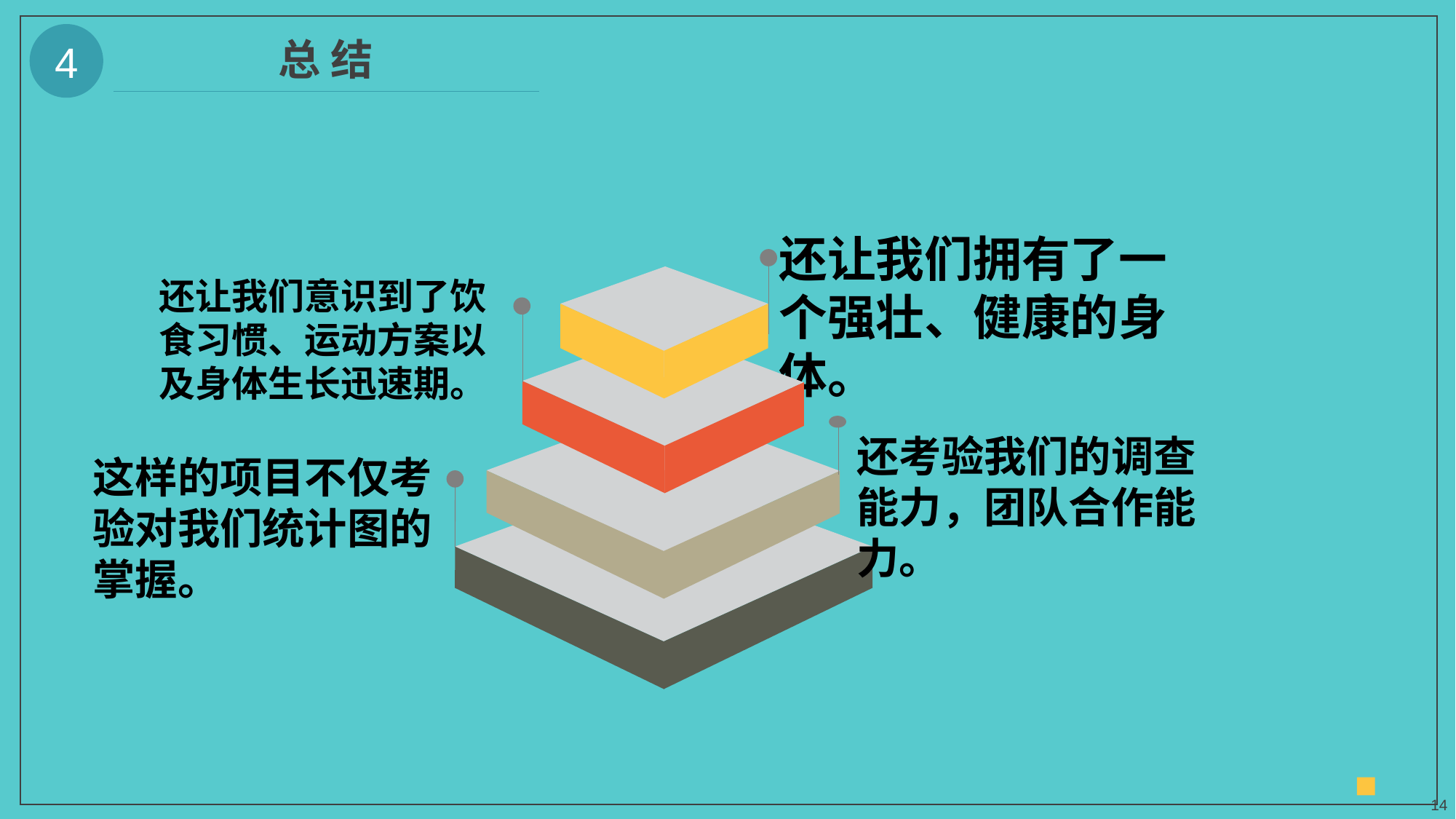

4
总 结
还让我们拥有了一个强壮、健康的身体。

还让我们意识到了饮食习惯、运动方案以及身体生长迅速期。

还考验我们的调查能力，团队合作能力。
这样的项目不仅考验对我们统计图的掌握。

14